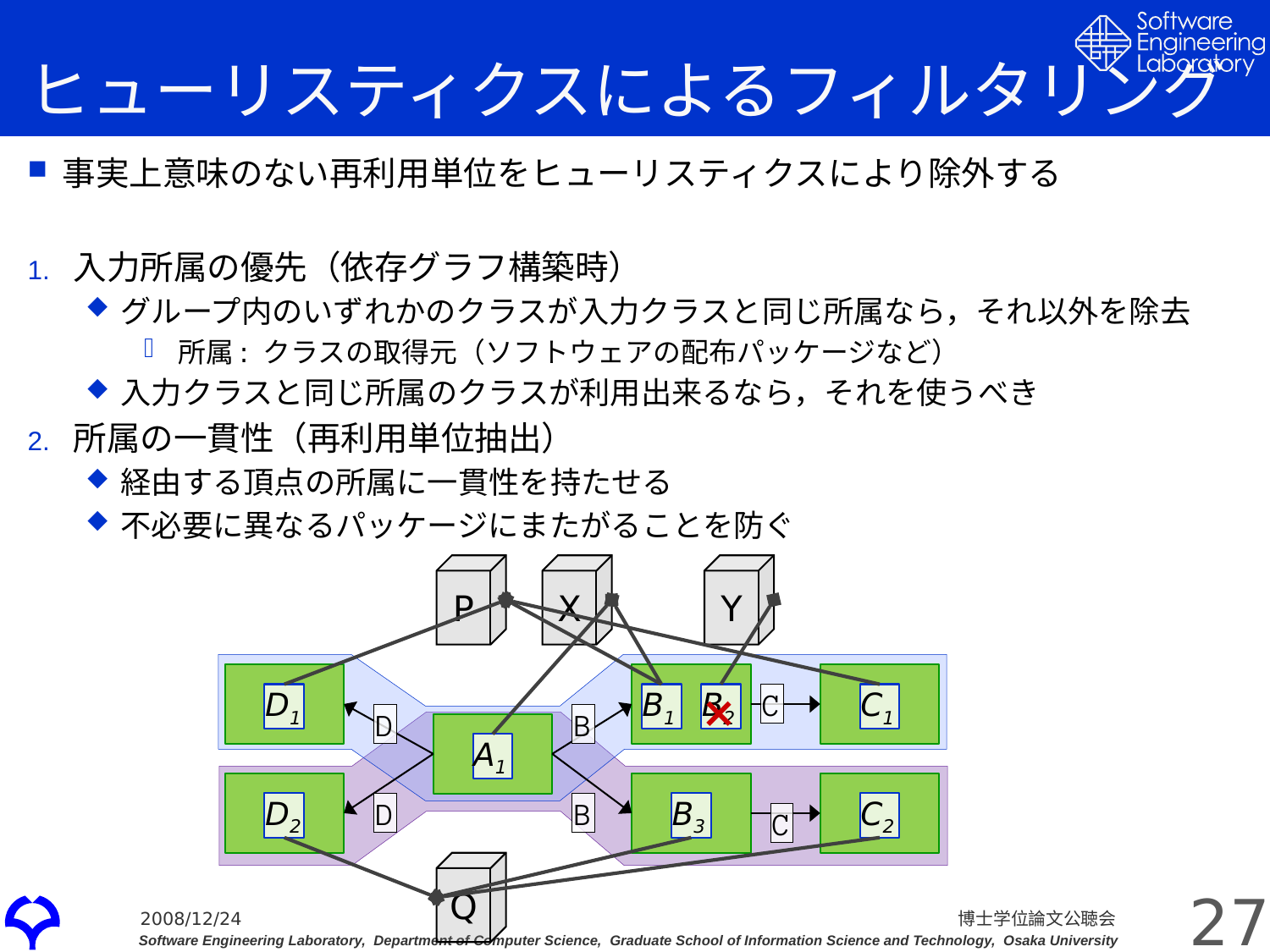

# ヒューリスティクスによるフィルタリング
事実上意味のない再利用単位をヒューリスティクスにより除外する

入力所属の優先（依存グラフ構築時）
グループ内のいずれかのクラスが入力クラスと同じ所属なら，それ以外を除去
所属: クラスの取得元（ソフトウェアの配布パッケージなど）
入力クラスと同じ所属のクラスが利用出来るなら，それを使うべき
所属の一貫性（再利用単位抽出）
経由する頂点の所属に一貫性を持たせる
不必要に異なるパッケージにまたがることを防ぐ
P
X
Y

D1
B1
B2
×
C
C1
D
B

A1

D2
B3
C2
D
B
C
Q
27
博士学位論文公聴会
2008/12/24